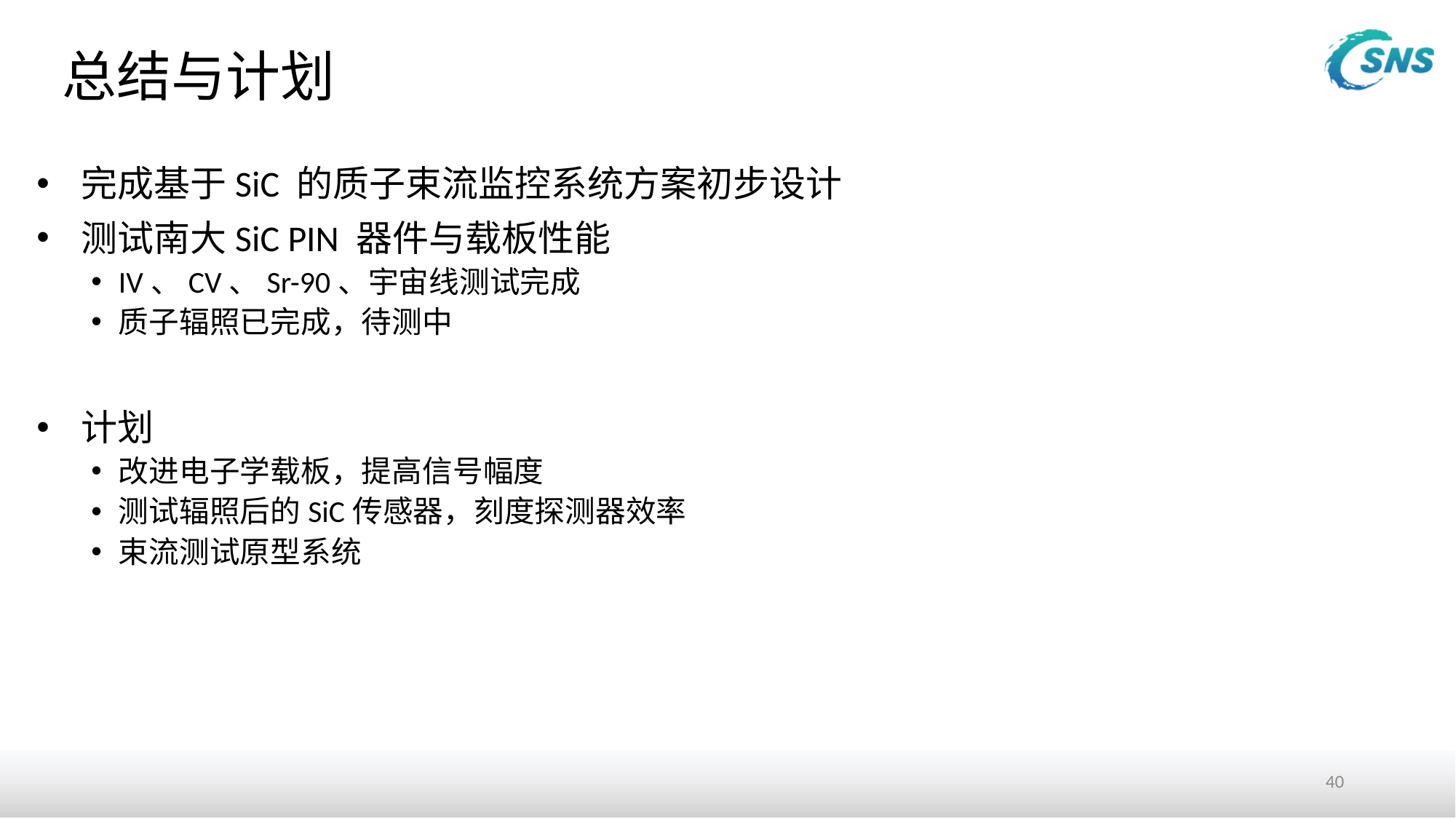

# 总结与计划
 完成基于SiC 的质子束流监控系统方案初步设计
 测试南大SiC PIN 器件与载板性能
IV、CV、Sr-90、宇宙线测试完成
质子辐照已完成，待测中

 计划
改进电子学载板，提高信号幅度
测试辐照后的SiC传感器，刻度探测器效率
束流测试原型系统
40